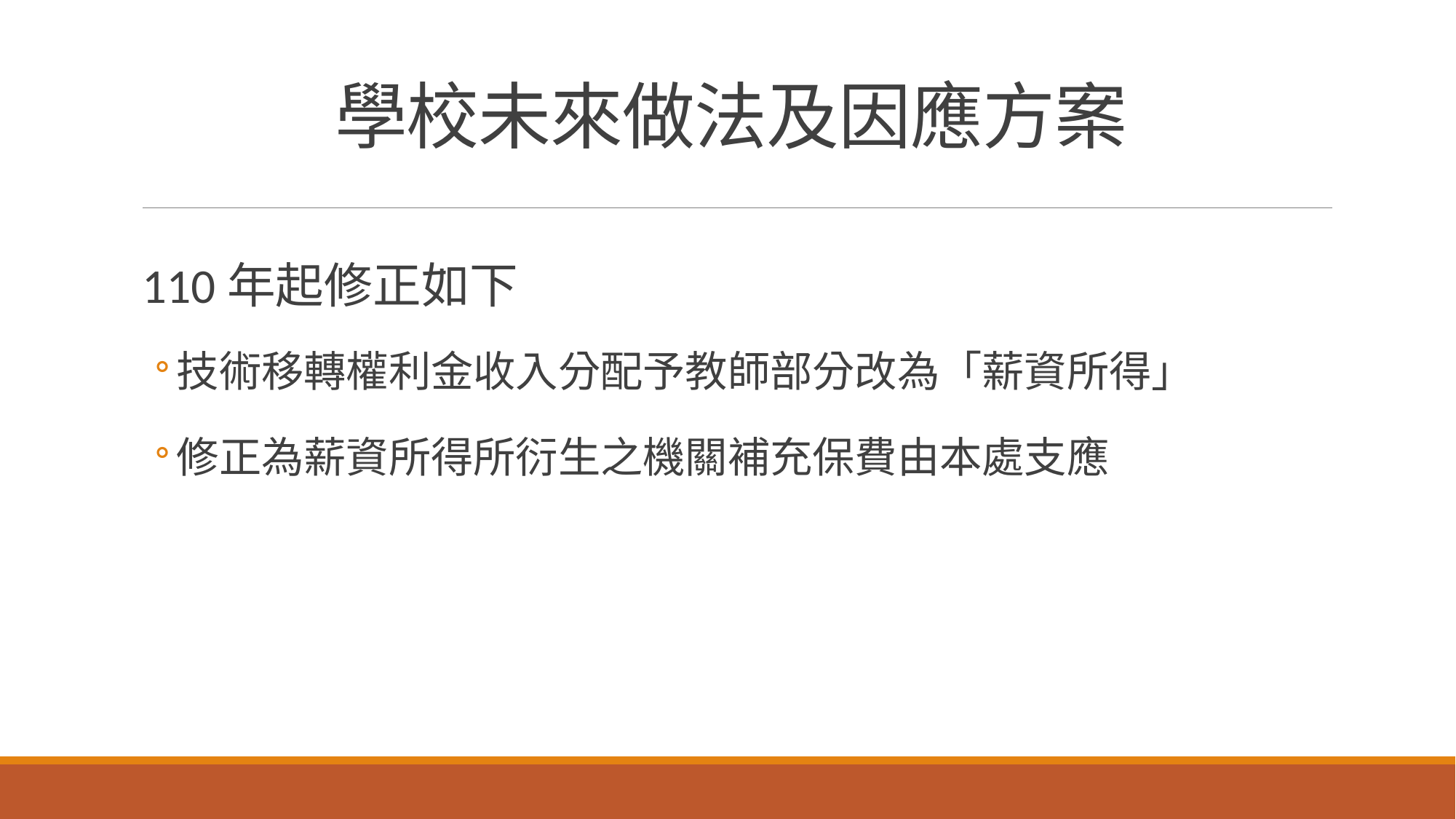

# 學校未來做法及因應方案
110年起修正如下
技術移轉權利金收入分配予教師部分改為「薪資所得」
修正為薪資所得所衍生之機關補充保費由本處支應